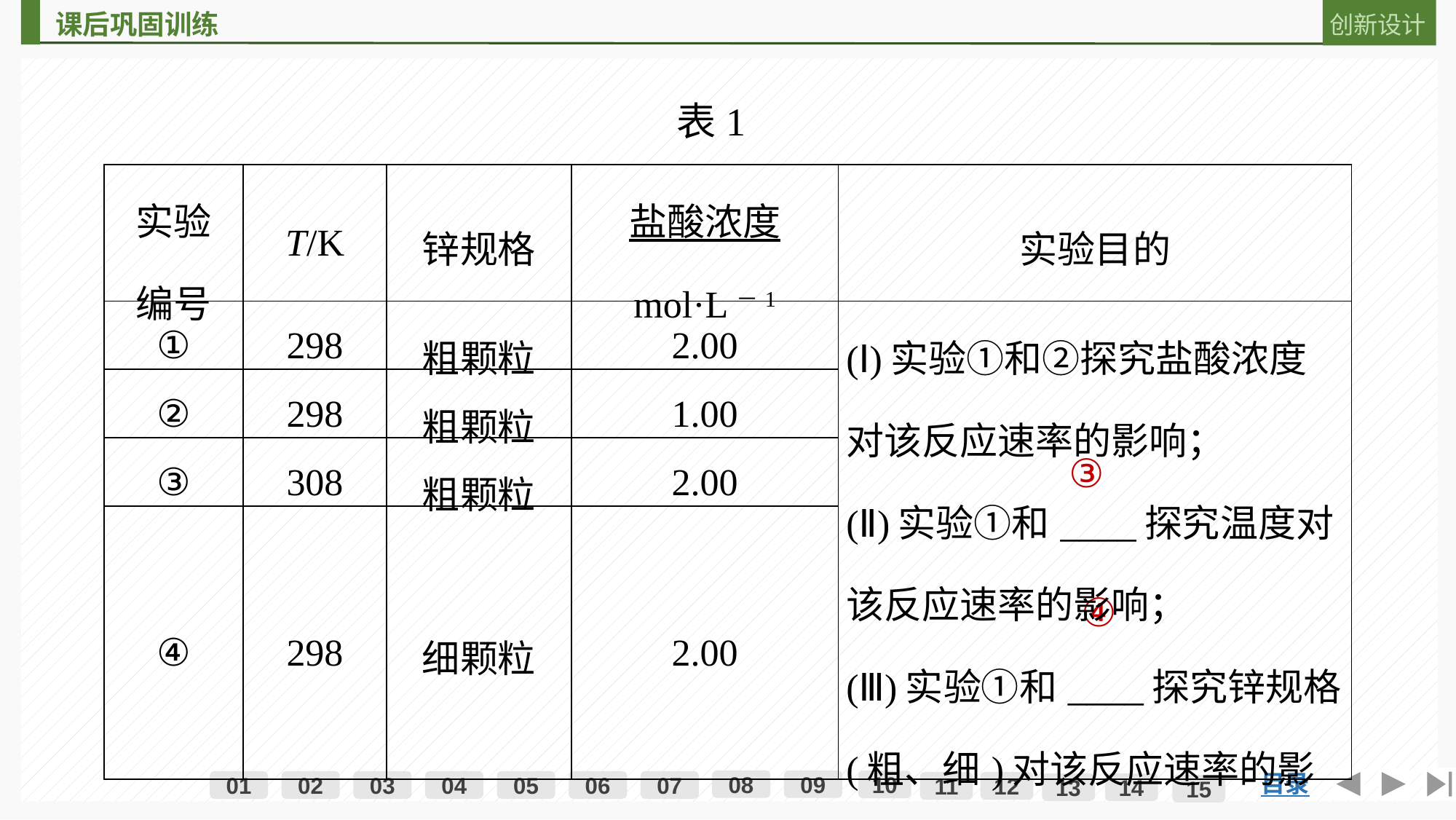

表1
| 实验 编号 | T/K | 锌规格 | 盐酸浓度 mol·L－1 | 实验目的 |
| --- | --- | --- | --- | --- |
| ① | 298 | 粗颗粒 | 2.00 | (Ⅰ)实验①和②探究盐酸浓度对该反应速率的影响； (Ⅱ)实验①和\_\_\_\_探究温度对该反应速率的影响； (Ⅲ)实验①和\_\_\_\_探究锌规格(粗、细)对该反应速率的影响。 |
| ② | 298 | 粗颗粒 | 1.00 |  |
| ③ | 308 | 粗颗粒 | 2.00 |  |
| ④ | 298 | 细颗粒 | 2.00 |  |
③
④